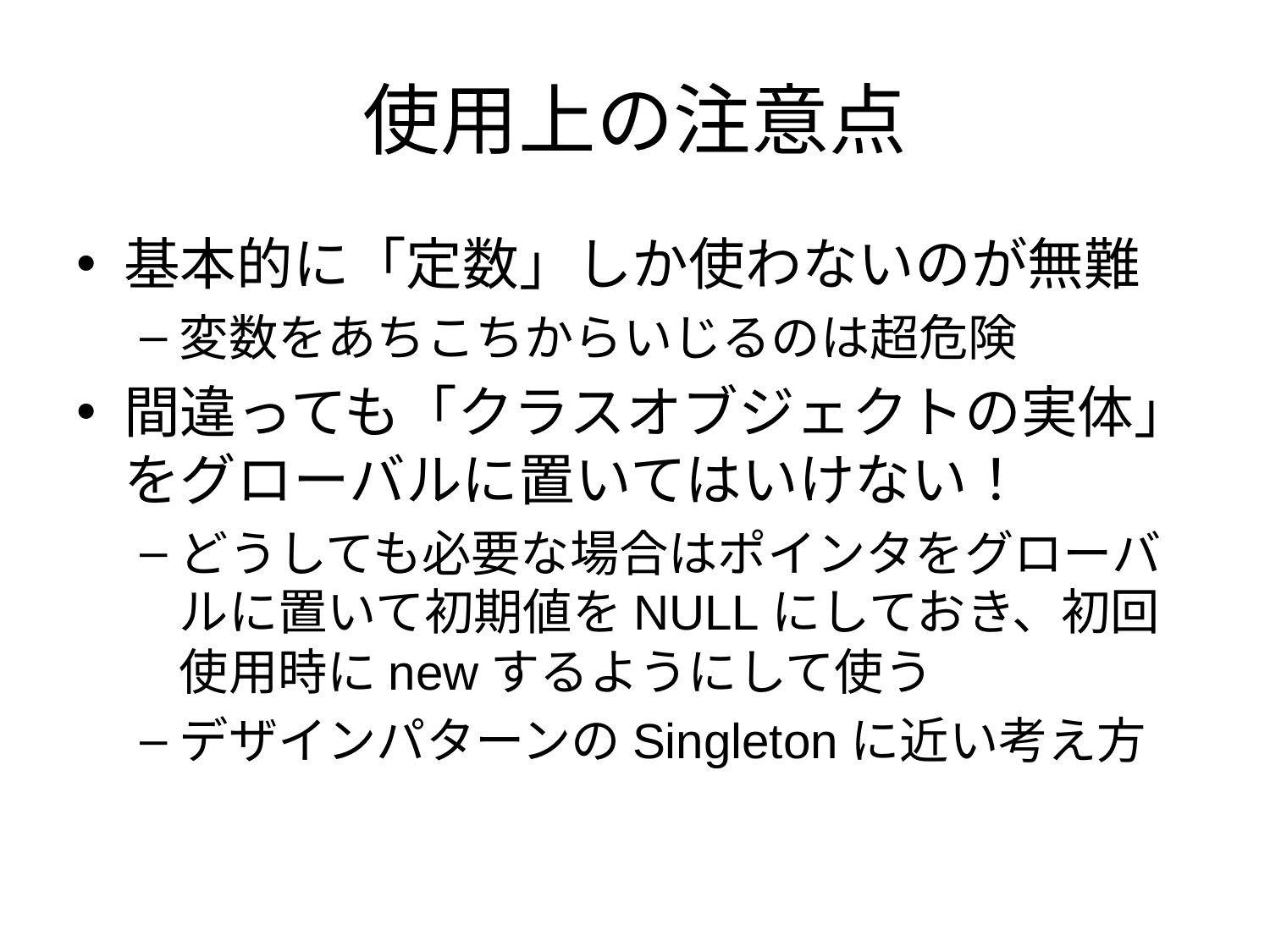

# 使用上の注意点
基本的に「定数」しか使わないのが無難
変数をあちこちからいじるのは超危険
間違っても「クラスオブジェクトの実体」をグローバルに置いてはいけない！
どうしても必要な場合はポインタをグローバルに置いて初期値をNULLにしておき、初回使用時にnewするようにして使う
デザインパターンのSingletonに近い考え方